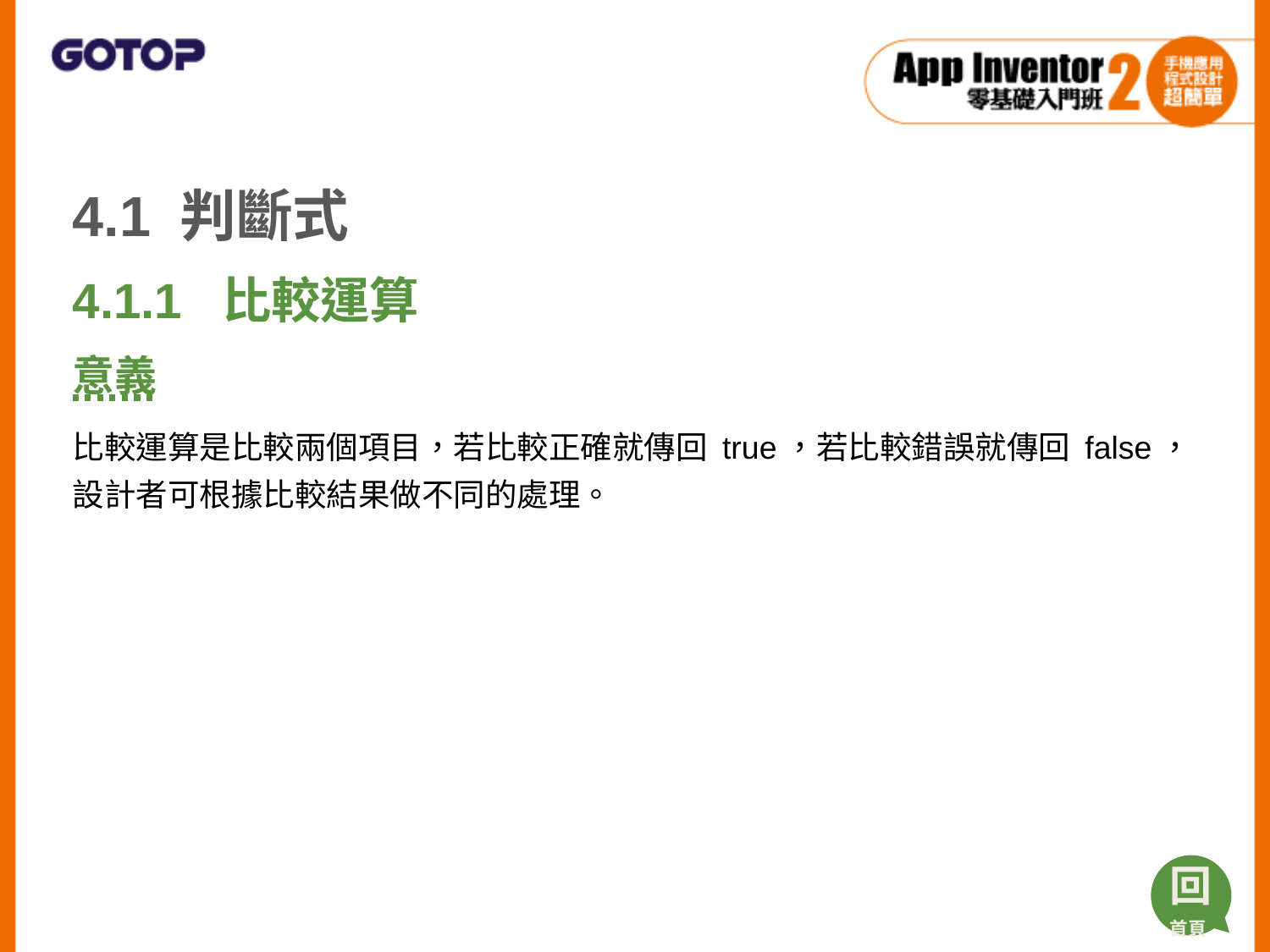

4.1 判斷式
4.1.1  比較運算
意義
比較運算是比較兩個項目，若比較正確就傳回 true，若比較錯誤就傳回 false，設計者可根據比較結果做不同的處理。

回
首頁